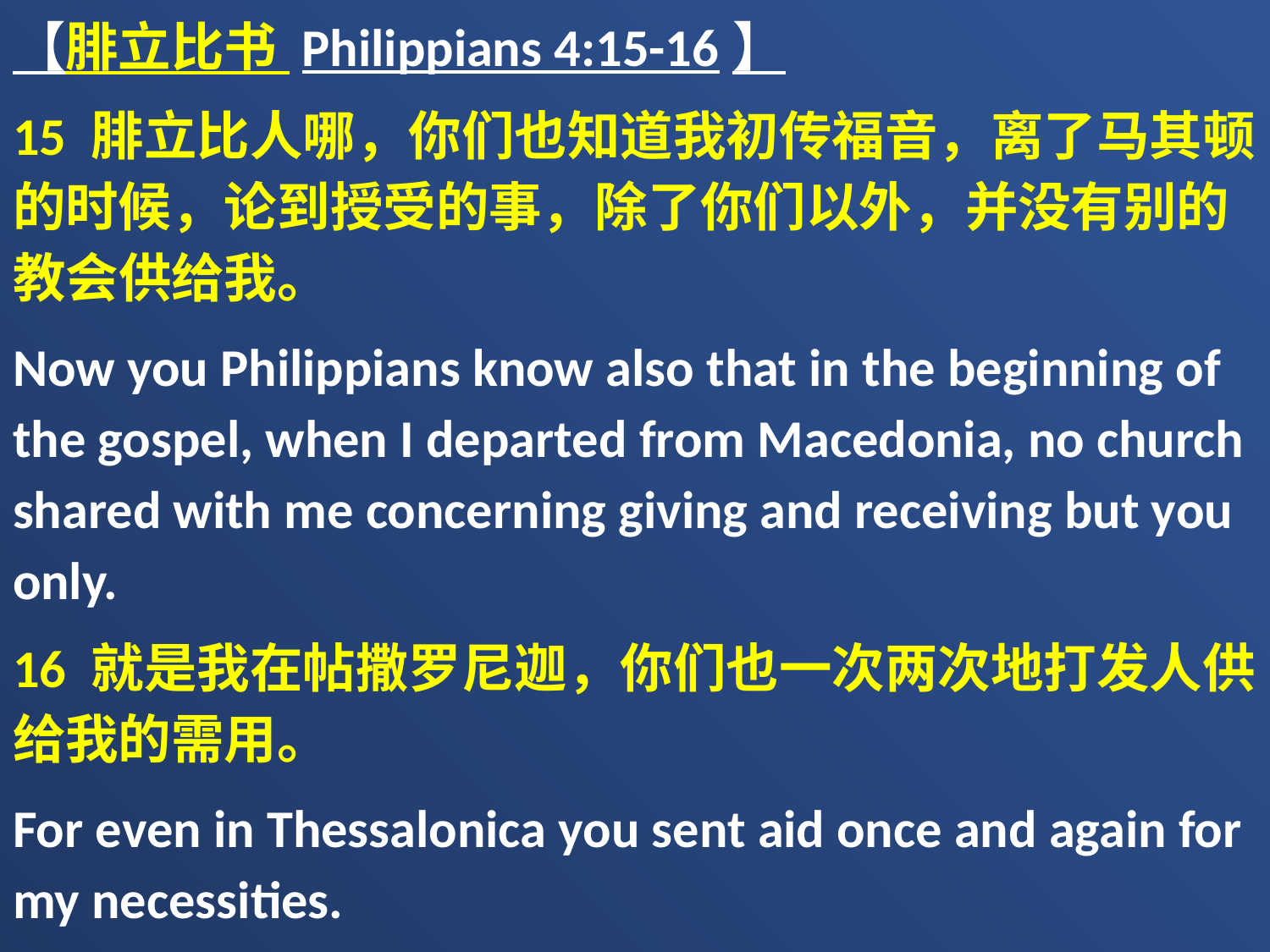

【腓立比书 Philippians 4:15-16】
15 腓立比人哪，你们也知道我初传福音，离了马其顿的时候，论到授受的事，除了你们以外，并没有别的教会供给我。
Now you Philippians know also that in the beginning of the gospel, when I departed from Macedonia, no church shared with me concerning giving and receiving but you only.
16 就是我在帖撒罗尼迦，你们也一次两次地打发人供给我的需用。
For even in Thessalonica you sent aid once and again for my necessities.